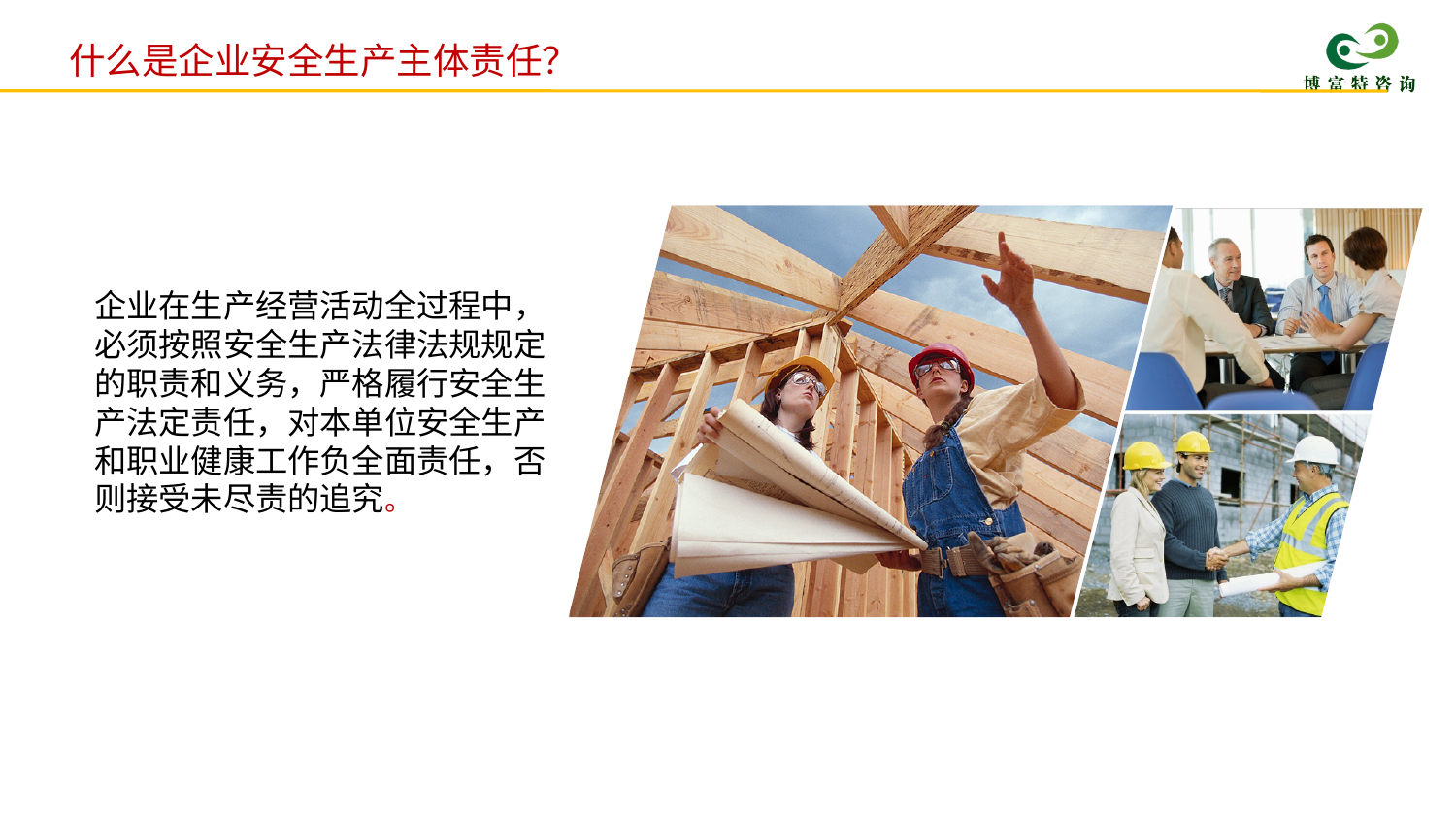

什么是企业安全生产主体责任？

企业在生产经营活动全过程中，必须按照安全生产法律法规规定的职责和义务，严格履行安全生产法定责任，对本单位安全生产和职业健康工作负全面责任，否则接受未尽责的追究。